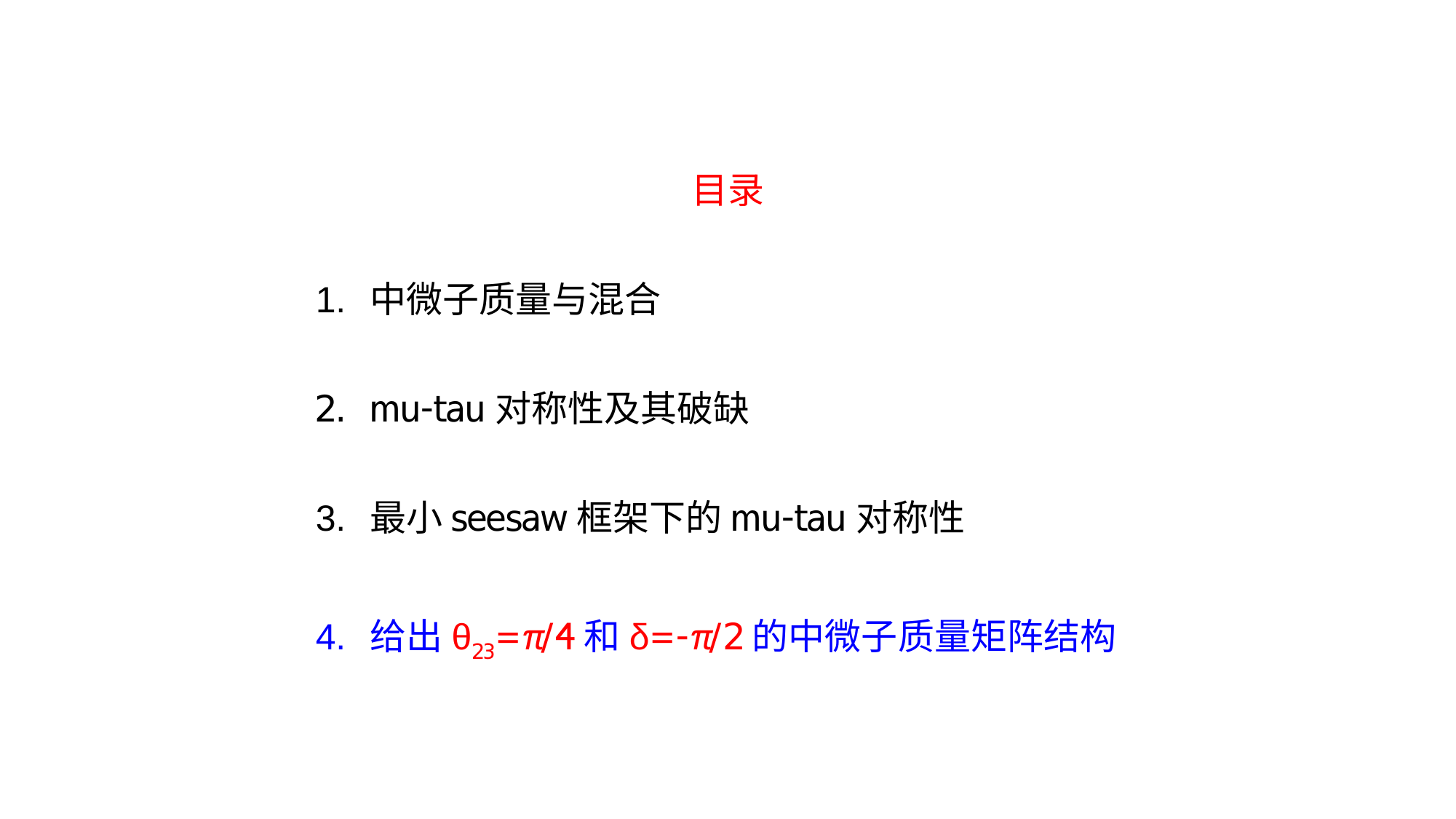

目录
中微子质量与混合
mu-tau对称性及其破缺
最小seesaw框架下的mu-tau对称性
给出θ23=π/4和δ=-π/2的中微子质量矩阵结构